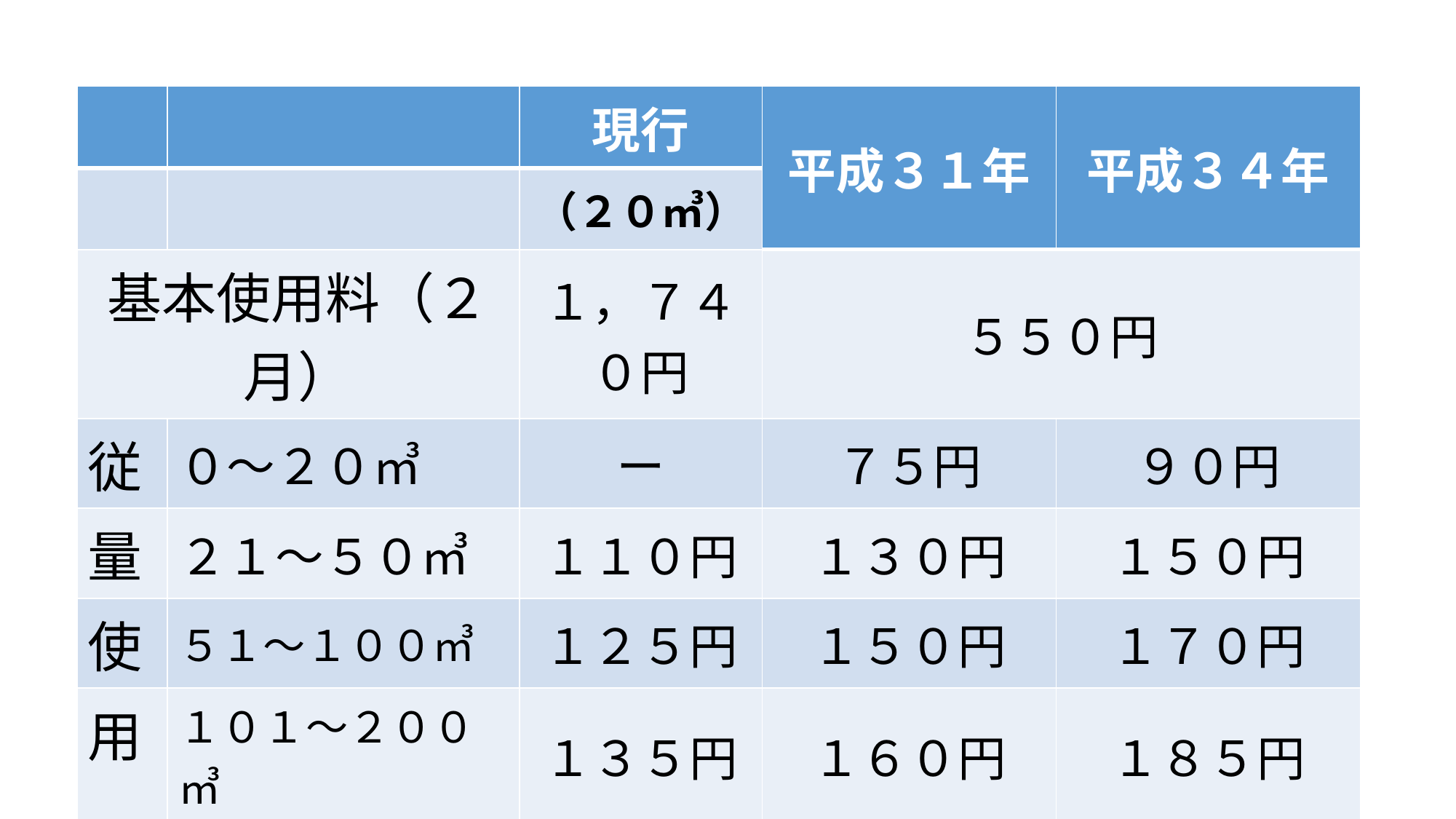

|  |  | 現行 | 平成３１年 | 平成３４年 |
| --- | --- | --- | --- | --- |
|  |  | （２０㎥） |  |  |
| 基本使用料（２月） |  | １，７４０円 | ５５０円 |  |
| 従 | ０～２０㎥ | ー | ７５円 | ９０円 |
| 量 | ２１～５０㎥ | １１０円 | １３０円 | １５０円 |
| 使 | ５１～１００㎥ | １２５円 | １５０円 | １７０円 |
| 用 | １０１～２００㎥ | １３５円 | １６０円 | １８５円 |
| 料 | ２０１㎥～ | １４５円 | １７５円 | ２００円 |